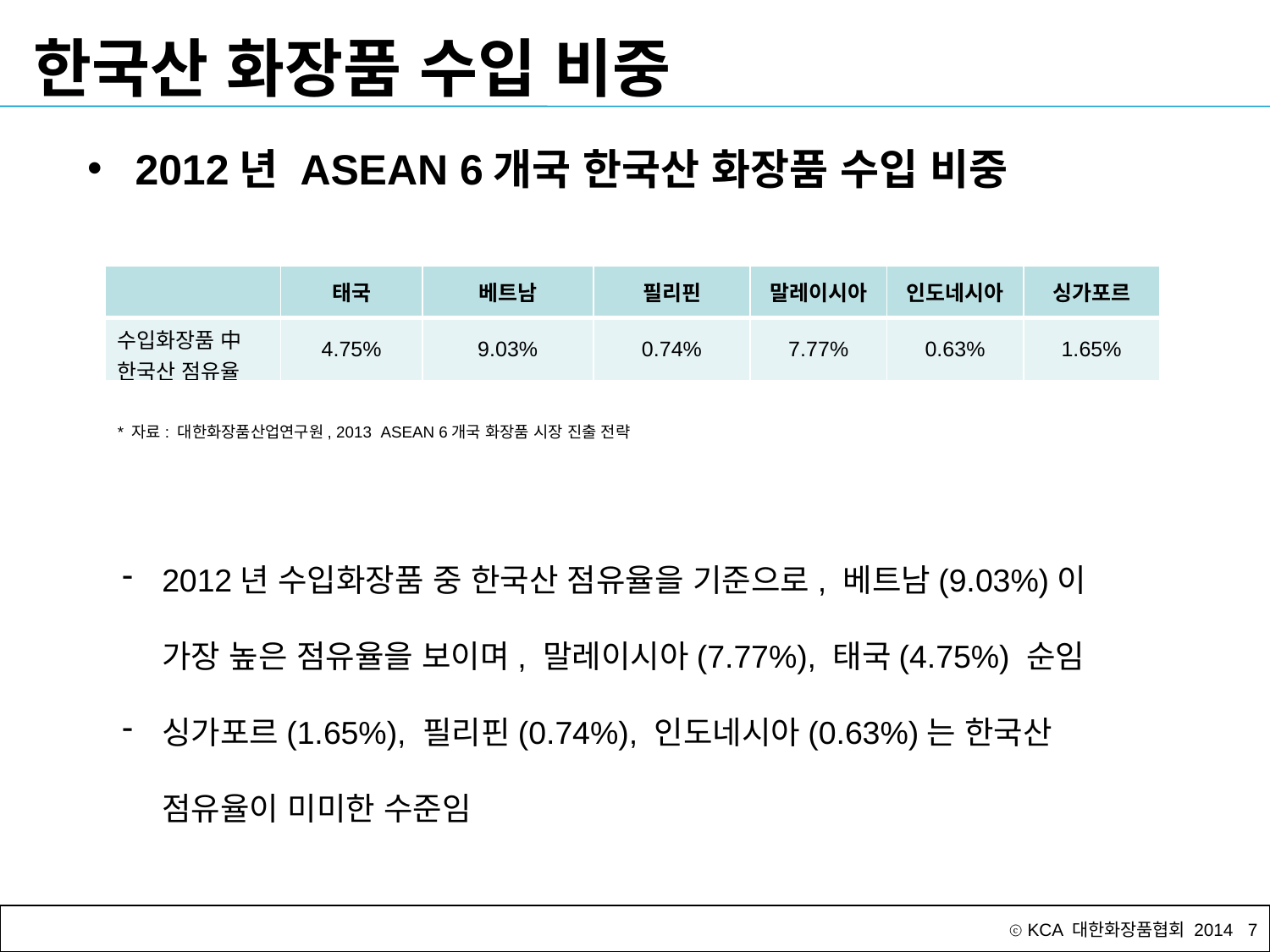

# 한국산 화장품 수입 비중
2012년 ASEAN 6개국 한국산 화장품 수입 비중
|  | 태국 | 베트남 | 필리핀 | 말레이시아 | 인도네시아 | 싱가포르 |
| --- | --- | --- | --- | --- | --- | --- |
| 수입화장품 中 한국산 점유율 | 4.75% | 9.03% | 0.74% | 7.77% | 0.63% | 1.65% |
* 자료: 대한화장품산업연구원, 2013  ASEAN 6개국 화장품 시장 진출 전략
2012년 수입화장품 중 한국산 점유율을 기준으로, 베트남(9.03%)이 가장 높은 점유율을 보이며, 말레이시아(7.77%), 태국(4.75%) 순임
싱가포르(1.65%), 필리핀(0.74%), 인도네시아(0.63%)는 한국산 점유율이 미미한 수준임